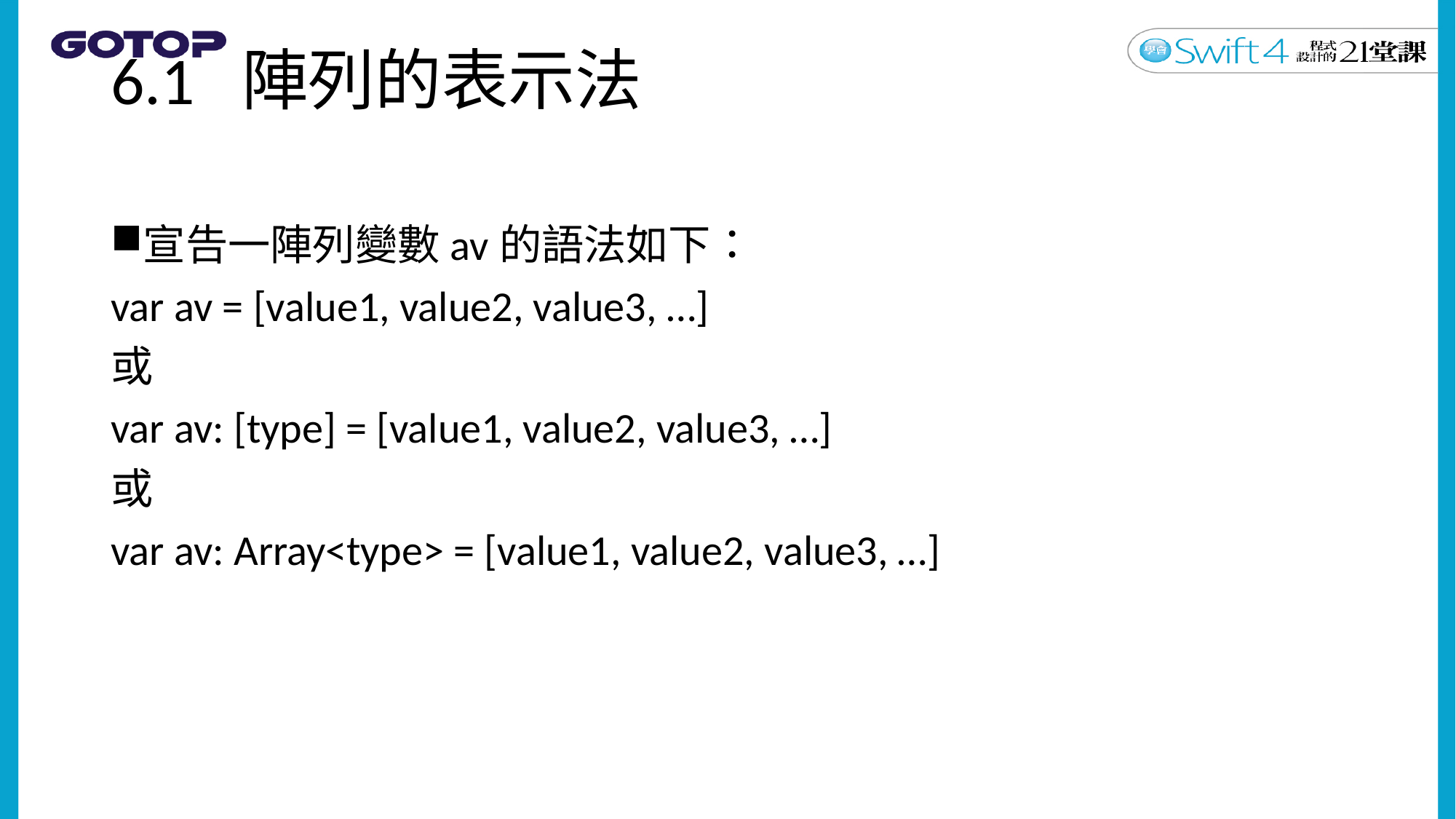

# 6.1  陣列的表示法
宣告一陣列變數av的語法如下：
var av = [value1, value2, value3, …]
或
var av: [type] = [value1, value2, value3, …]
或
var av: Array<type> = [value1, value2, value3, …]